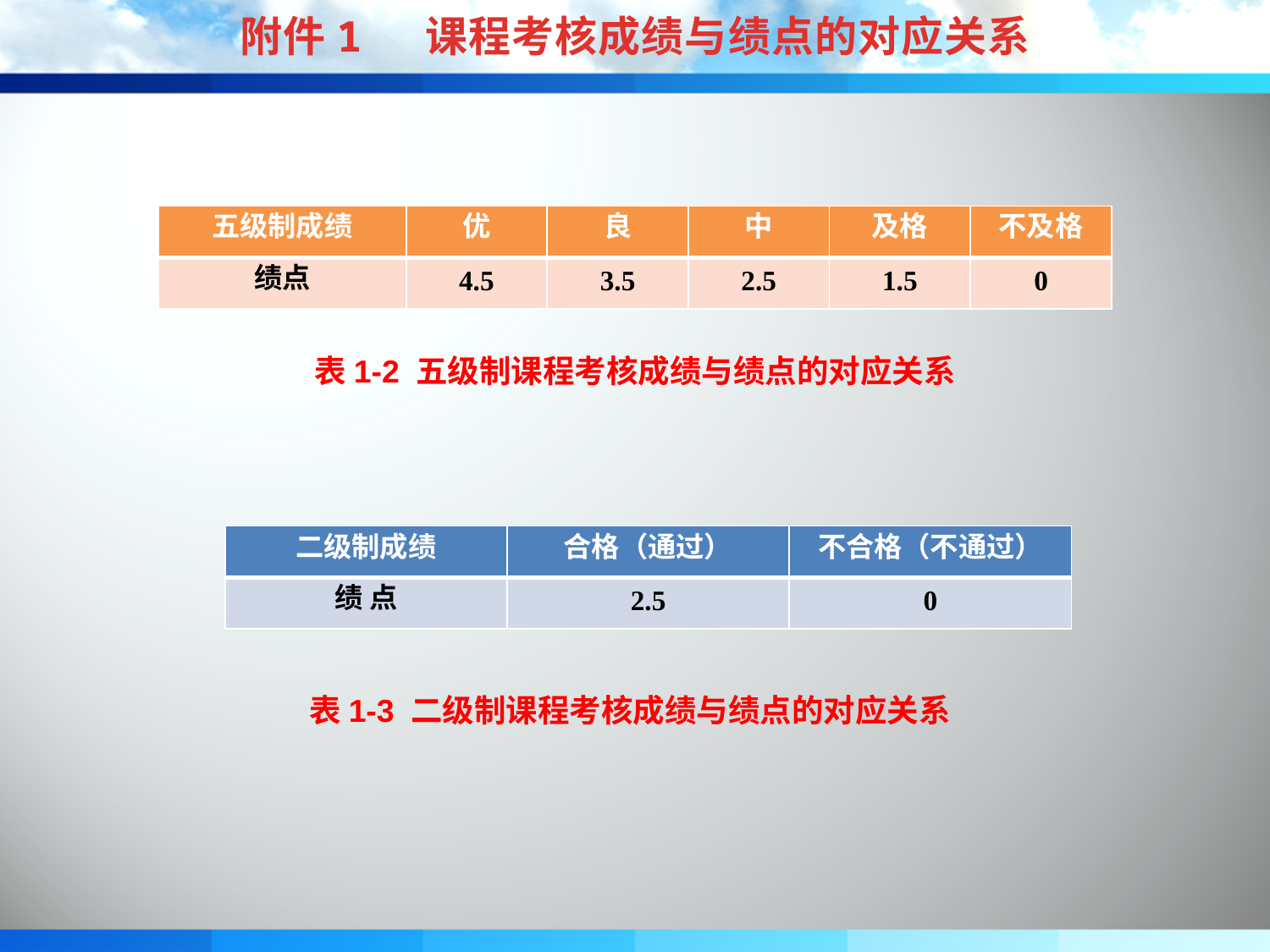

附件1  课程考核成绩与绩点的对应关系
| 五级制成绩 | 优 | 良 | 中 | 及格 | 不及格 |
| --- | --- | --- | --- | --- | --- |
| 绩点 | 4.5 | 3.5 | 2.5 | 1.5 | 0 |
表1-2 五级制课程考核成绩与绩点的对应关系
| 二级制成绩 | 合格（通过） | 不合格（不通过） |
| --- | --- | --- |
| 绩 点 | 2.5 | 0 |
表1-3 二级制课程考核成绩与绩点的对应关系